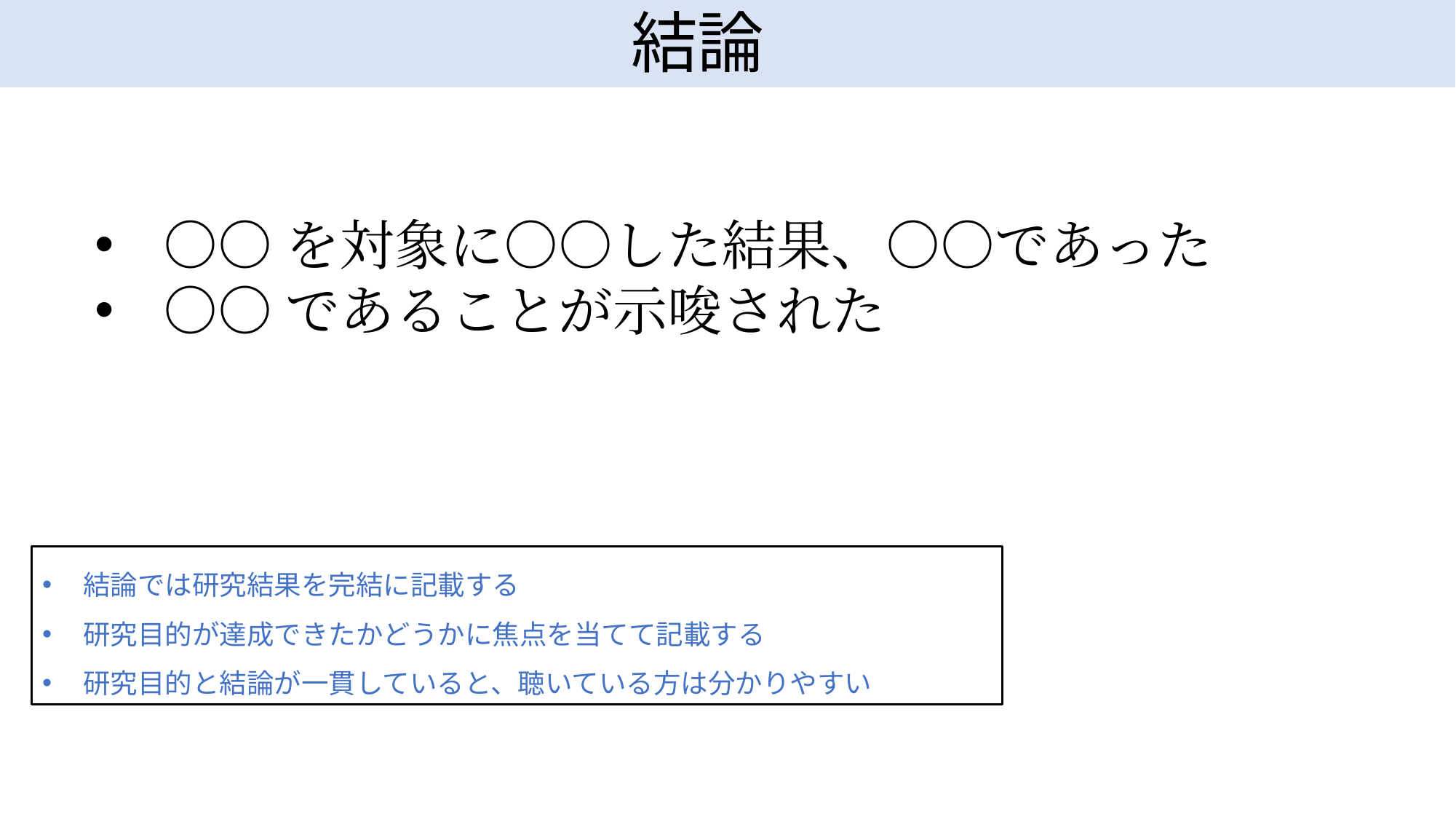

結論

○○を対象に○○した結果、○○であった
○○であることが示唆された
結論では研究結果を完結に記載する
研究目的が達成できたかどうかに焦点を当てて記載する
研究目的と結論が一貫していると、聴いている方は分かりやすい